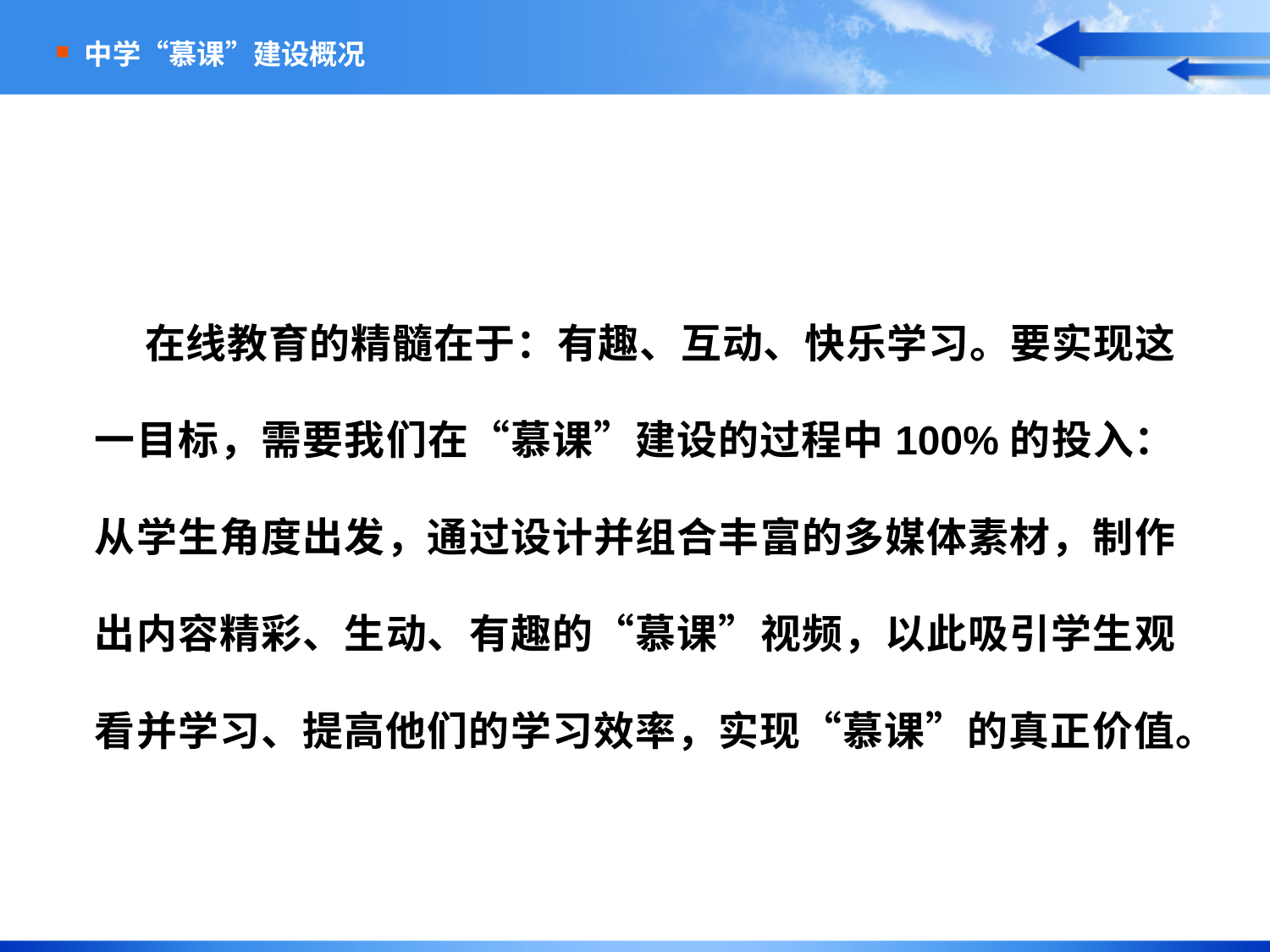

中学“慕课”建设概况
    在线教育的精髓在于：有趣、互动、快乐学习。要实现这一目标，需要我们在“慕课”建设的过程中100%的投入：从学生角度出发，通过设计并组合丰富的多媒体素材，制作出内容精彩、生动、有趣的“慕课”视频，以此吸引学生观看并学习、提高他们的学习效率，实现“慕课”的真正价值。